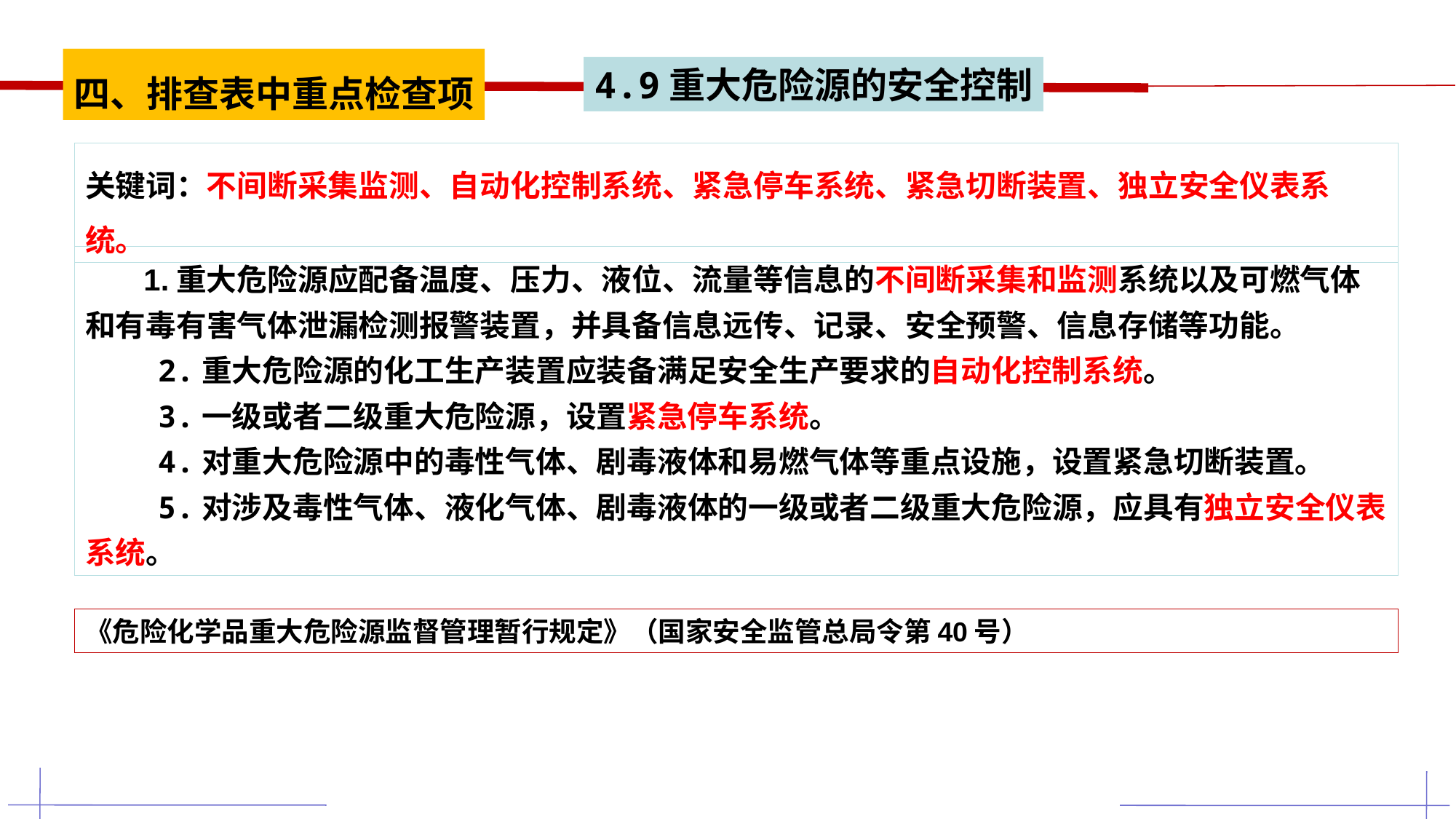

四、排查表中重点检查项
4.9重大危险源的安全控制
关键词：不间断采集监测、自动化控制系统、紧急停车系统、紧急切断装置、独立安全仪表系统。
       1.重大危险源应配备温度、压力、液位、流量等信息的不间断采集和监测系统以及可燃气体和有毒有害气体泄漏检测报警装置，并具备信息远传、记录、安全预警、信息存储等功能。
    2.重大危险源的化工生产装置应装备满足安全生产要求的自动化控制系统。
    3.一级或者二级重大危险源，设置紧急停车系统。
    4.对重大危险源中的毒性气体、剧毒液体和易燃气体等重点设施，设置紧急切断装置。
    5.对涉及毒性气体、液化气体、剧毒液体的一级或者二级重大危险源，应具有独立安全仪表系统。
《危险化学品重大危险源监督管理暂行规定》（国家安全监管总局令第40号）
94